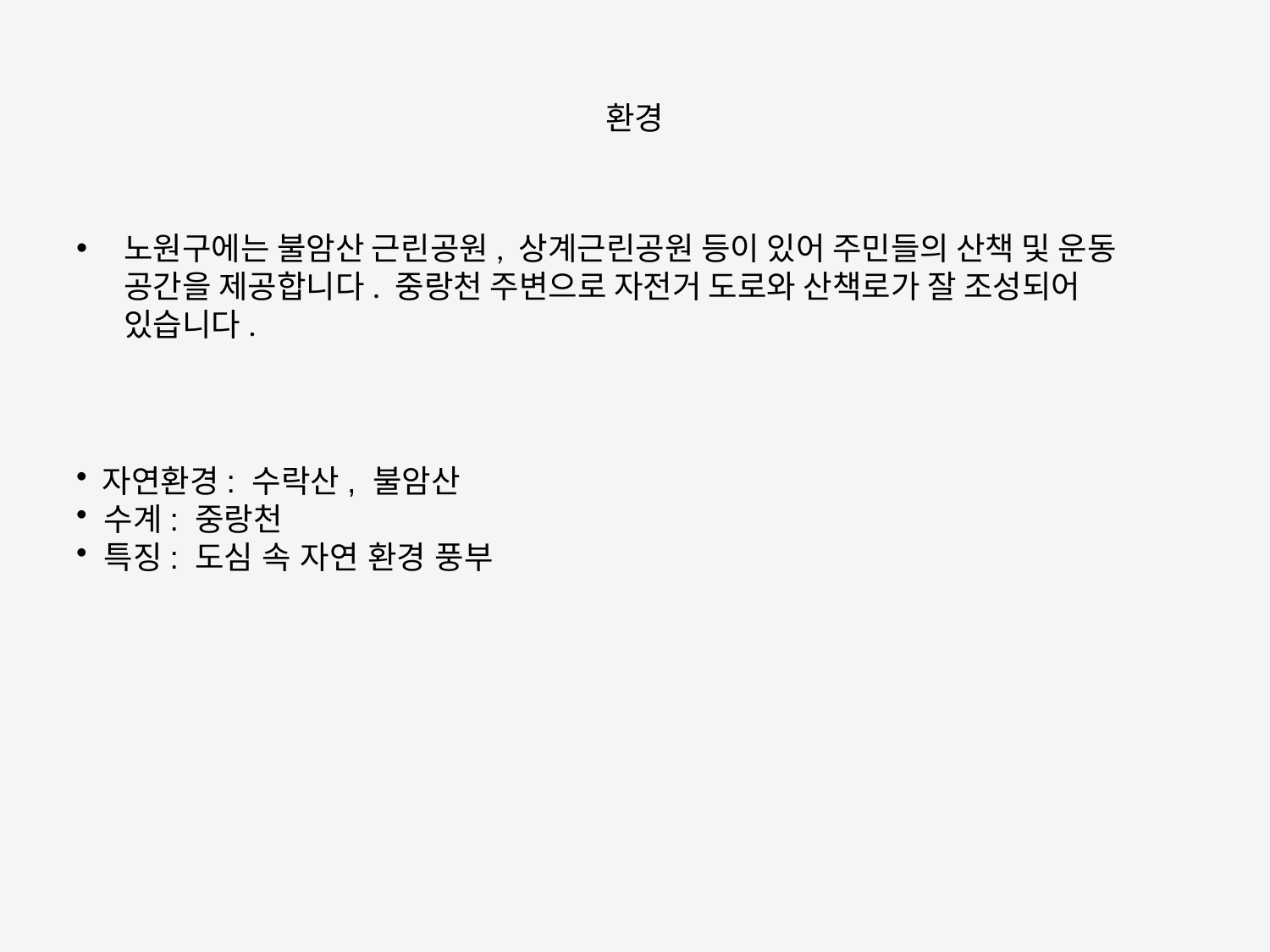

# 환경
노원구에는 불암산 근린공원, 상계근린공원 등이 있어 주민들의 산책 및 운동 공간을 제공합니다. 중랑천 주변으로 자전거 도로와 산책로가 잘 조성되어 있습니다.
 자연환경: 수락산, 불암산
 수계: 중랑천
 특징: 도심 속 자연 환경 풍부